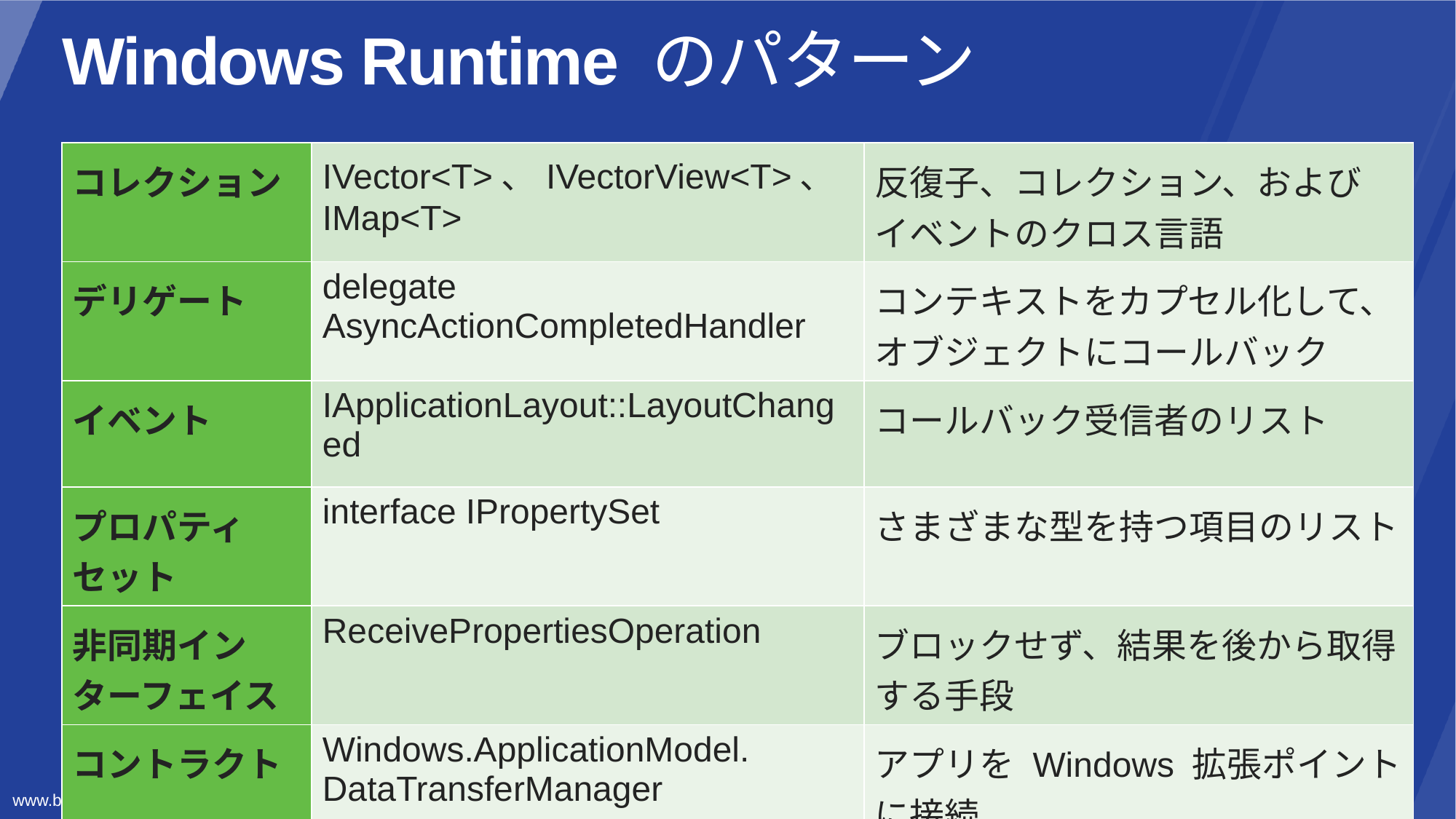

# Windows Runtime のパターン
| コレクション | IVector<T>、IVectorView<T>、IMap<T> | 反復子、コレクション、および イベントのクロス言語 |
| --- | --- | --- |
| デリゲート | delegate AsyncActionCompletedHandler | コンテキストをカプセル化して、オブジェクトにコールバック |
| イベント | IApplicationLayout::LayoutChanged | コールバック受信者のリスト |
| プロパティセット | interface IPropertySet | さまざまな型を持つ項目のリスト |
| 非同期インターフェイス | ReceivePropertiesOperation | ブロックせず、結果を後から取得する手段 |
| コントラクト | Windows.ApplicationModel. DataTransferManager | アプリを Windows 拡張ポイントに接続 |